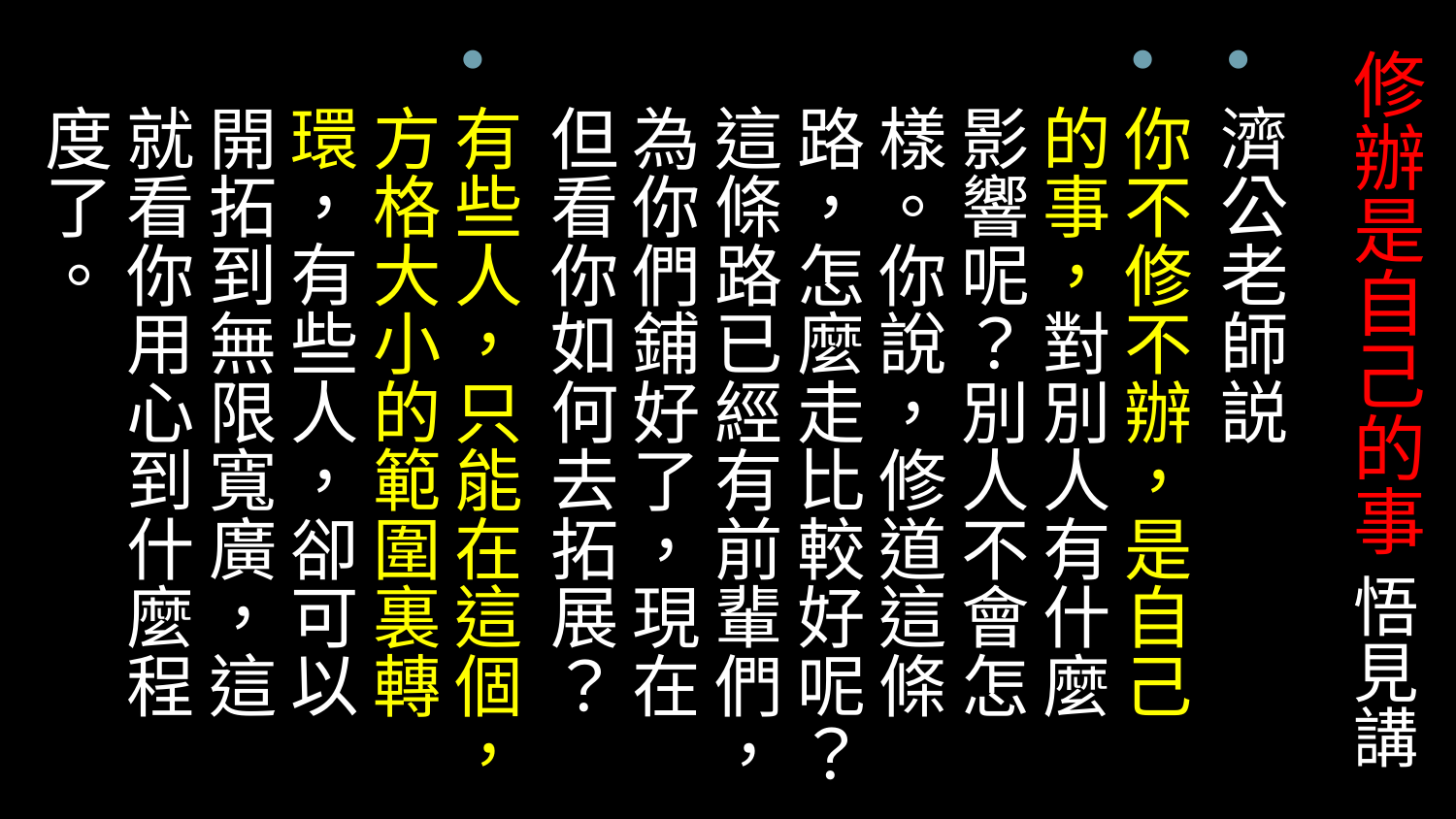

# 修辦是自己的事 悟見講
濟公老師説
你不修不辦，是自己的事，對別人有什麼影響呢？別人不會怎樣。你說，修道這條路，怎麼走比較好呢？這條路已經有前輩們，為你們鋪好了，現在但看你如何去拓展？
有些人，只能在這個，方格大小的範圍裏轉環，有些人，卻可以開拓到無限寬廣，這就看你用心到什麼程度了。